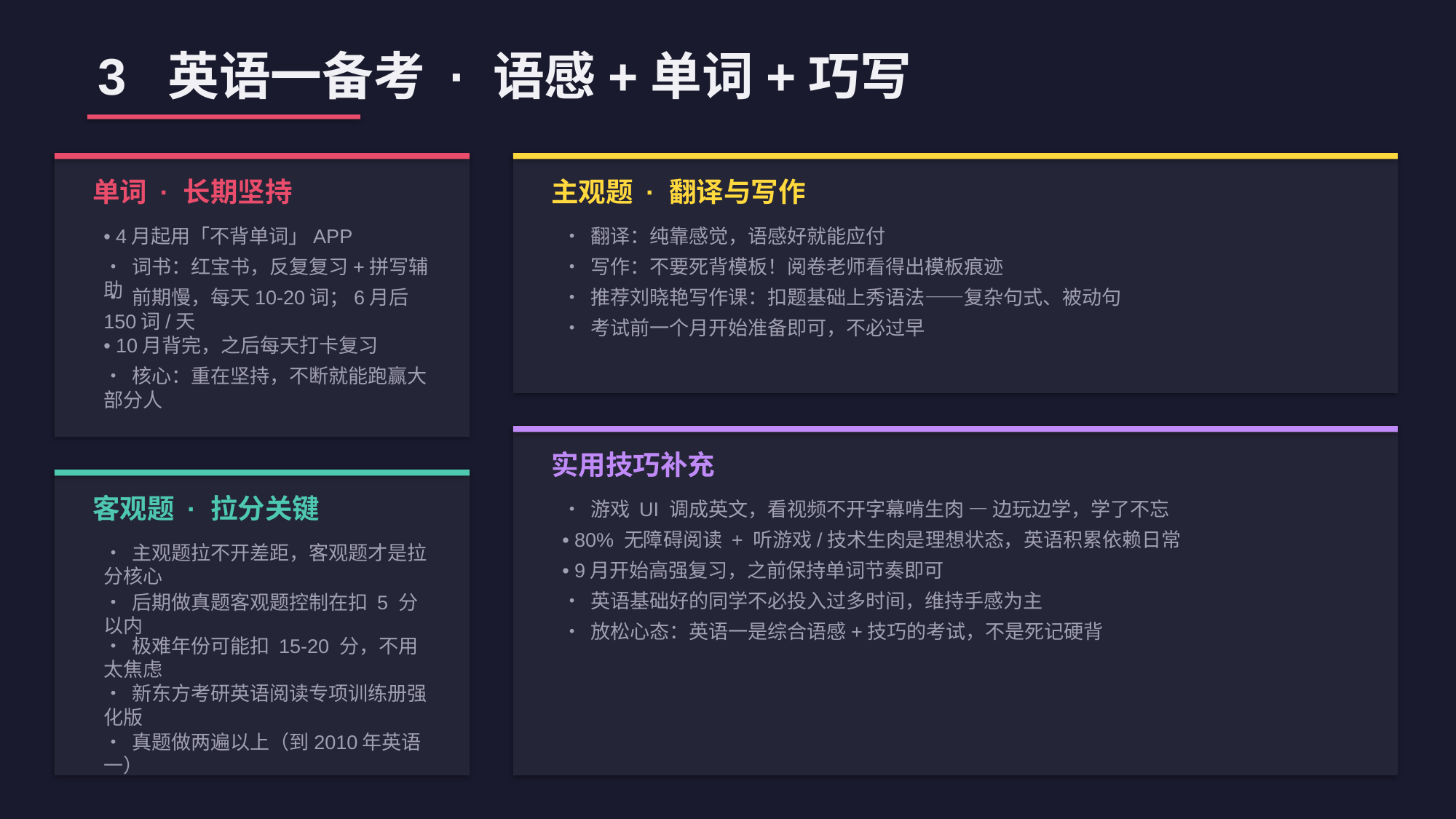

3  英语一备考 · 语感+单词+巧写

单词 · 长期坚持
主观题 · 翻译与写作
• 4月起用「不背单词」APP
• 翻译：纯靠感觉，语感好就能应付
• 词书：红宝书，反复复习+拼写辅助
• 写作：不要死背模板！阅卷老师看得出模板痕迹
• 前期慢，每天10-20词；6月后150词/天
• 推荐刘晓艳写作课：扣题基础上秀语法——复杂句式、被动句
• 考试前一个月开始准备即可，不必过早
• 10月背完，之后每天打卡复习
• 核心：重在坚持，不断就能跑赢大部分人

实用技巧补充

客观题 · 拉分关键
• 游戏 UI 调成英文，看视频不开字幕啃生肉 — 边玩边学，学了不忘
• 80% 无障碍阅读 + 听游戏/技术生肉是理想状态，英语积累依赖日常
• 主观题拉不开差距，客观题才是拉分核心
• 9月开始高强复习，之前保持单词节奏即可
• 英语基础好的同学不必投入过多时间，维持手感为主
• 后期做真题客观题控制在扣 5 分以内
• 放松心态：英语一是综合语感+技巧的考试，不是死记硬背
• 极难年份可能扣 15-20 分，不用太焦虑
• 新东方考研英语阅读专项训练册强化版
• 真题做两遍以上（到2010年英语一）